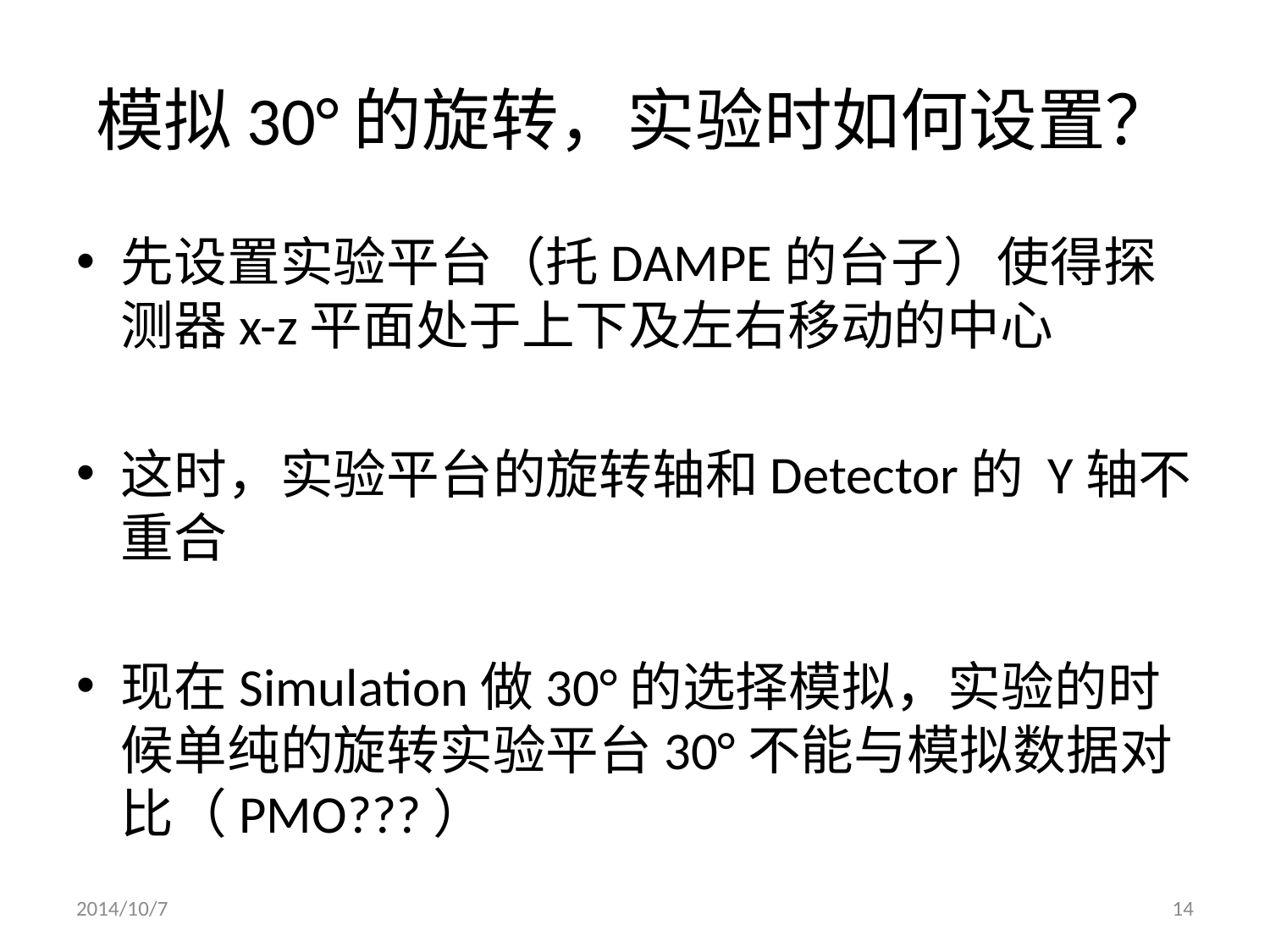

# 模拟30°的旋转，实验时如何设置？
先设置实验平台（托DAMPE的台子）使得探测器x-z平面处于上下及左右移动的中心

这时，实验平台的旋转轴和Detector的 Y轴不重合

现在Simulation做30°的选择模拟，实验的时候单纯的旋转实验平台30°不能与模拟数据对比（PMO???）
2014/10/7
14